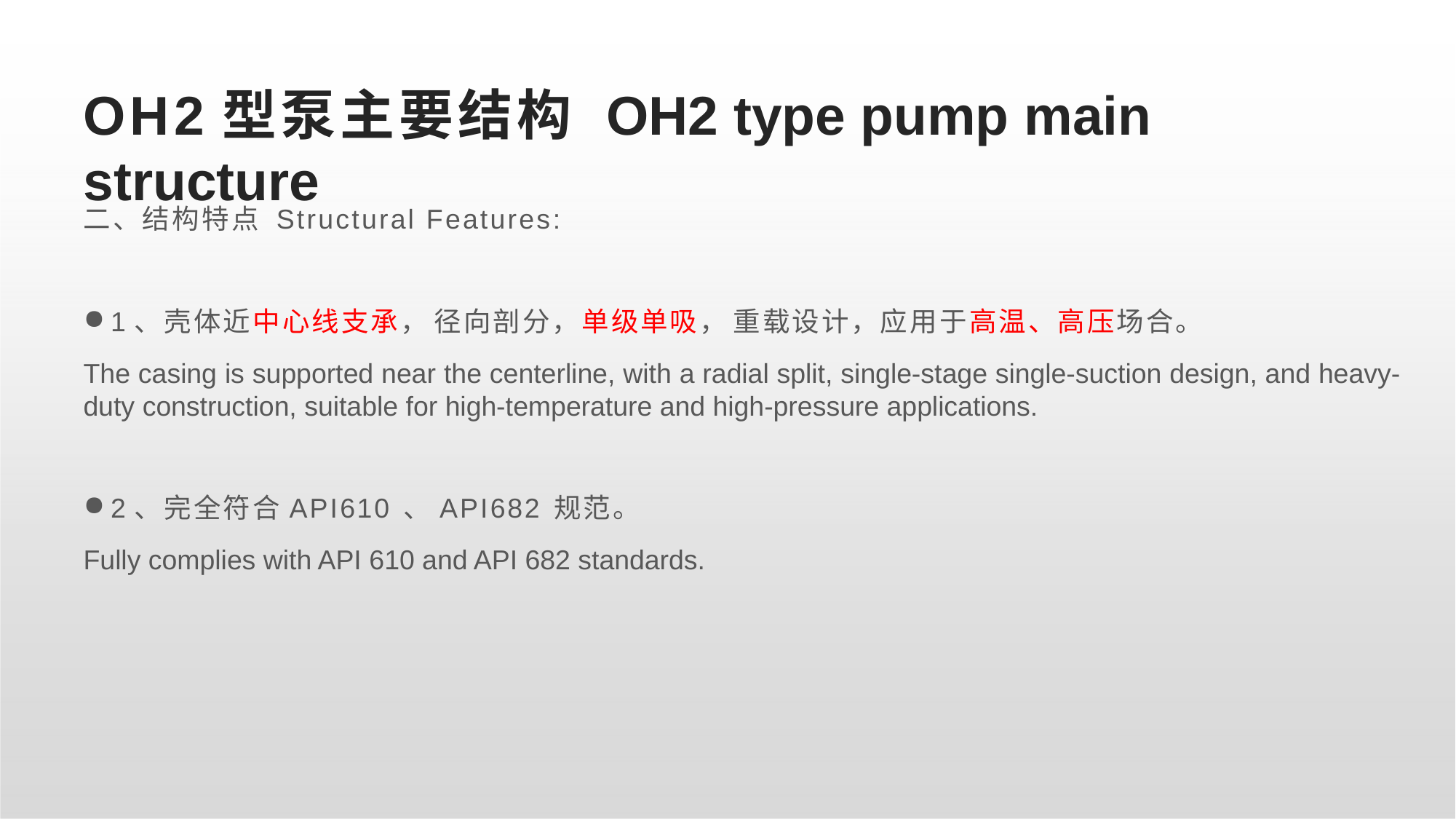

# OH2型泵主要结构 OH2 type pump main structure
二、结构特点 Structural Features:

1、壳体近中心线支承， 径向剖分，单级单吸， 重载设计，应用于高温、高压场合。
The casing is supported near the centerline, with a radial split, single-stage single-suction design, and heavy-duty construction, suitable for high-temperature and high-pressure applications.

2、完全符合API610 、API682 规范。
Fully complies with API 610 and API 682 standards.